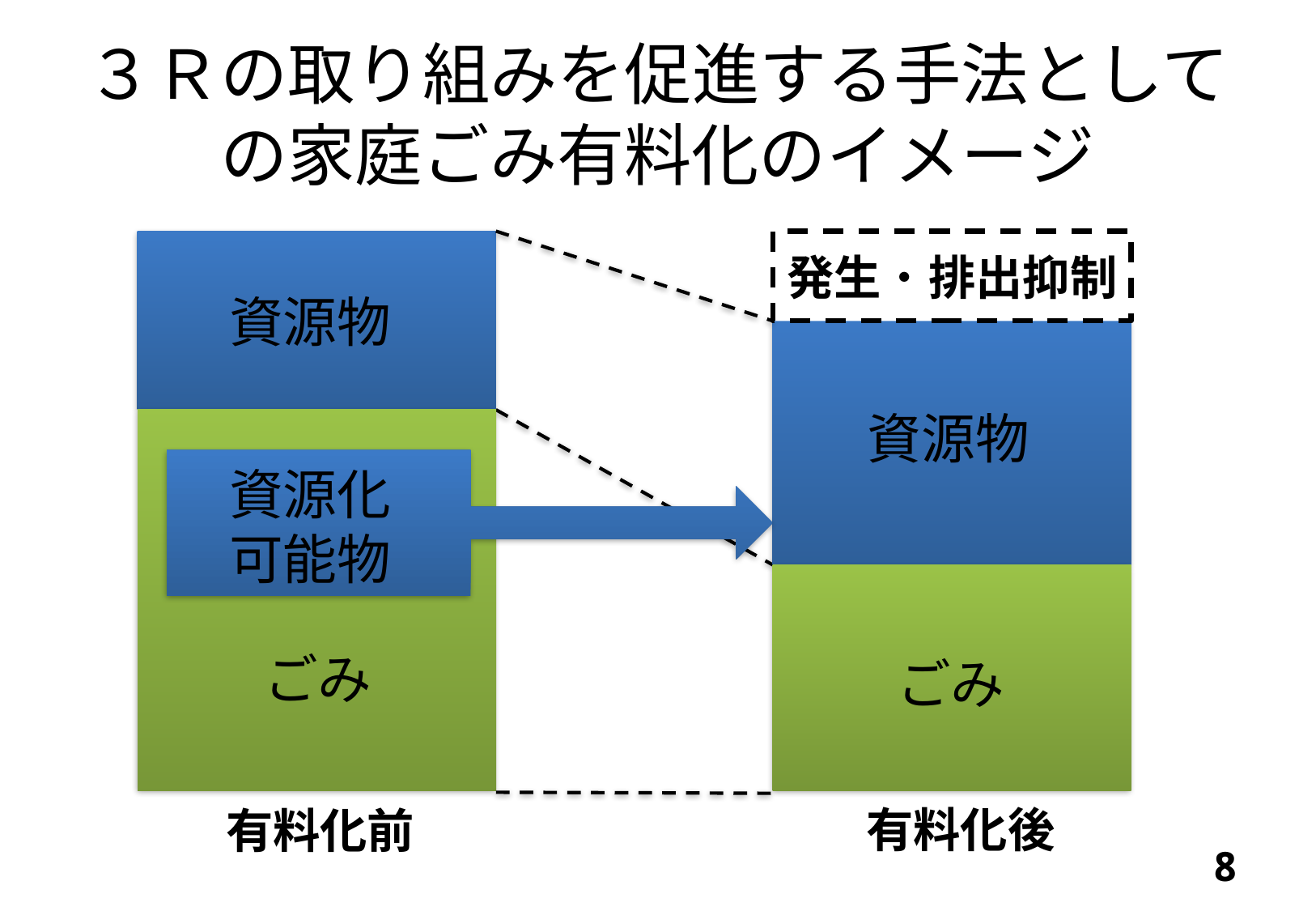

# ３Ｒの取り組みを促進する手法としての家庭ごみ有料化のイメージ

発生・排出抑制
資源物

資源物

資源化
可能物

ごみ
ごみ
有料化後
有料化前
8